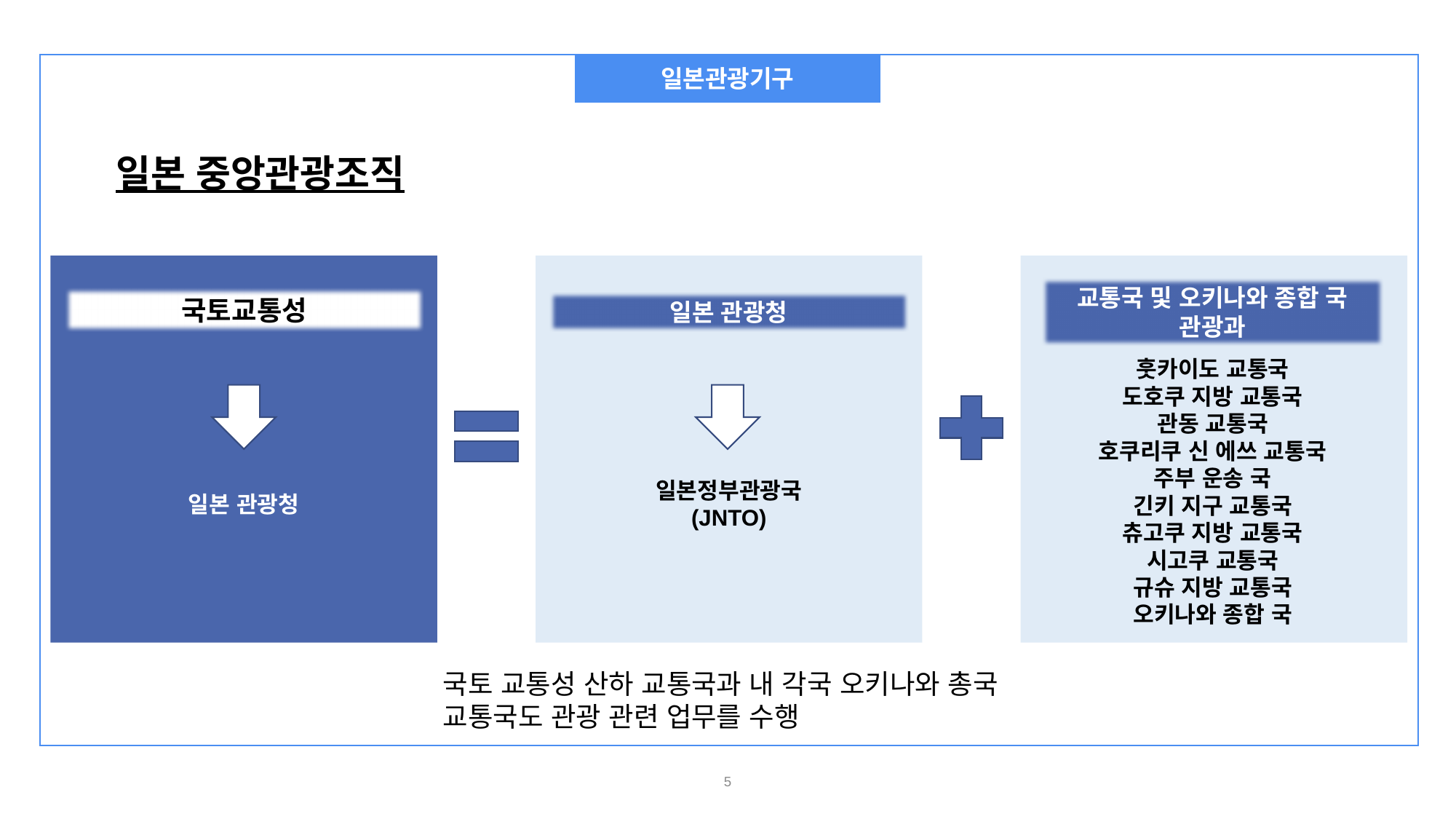

일본관광기구
일본 중앙관광조직

일본 관광청
국토교통성

일본정부관광국
(JNTO)
일본 관광청

교통국 및 오키나와 종합 국 관광과
훗카이도 교통국
도호쿠 지방 교통국
관동 교통국
호쿠리쿠 신 에쓰 교통국
주부 운송 국
긴키 지구 교통국
츄고쿠 지방 교통국
시고쿠 교통국
규슈 지방 교통국
오키나와 종합 국

국토 교통성 산하 교통국과 내 각국 오키나와 총국 교통국도 관광 관련 업무를 수행
5